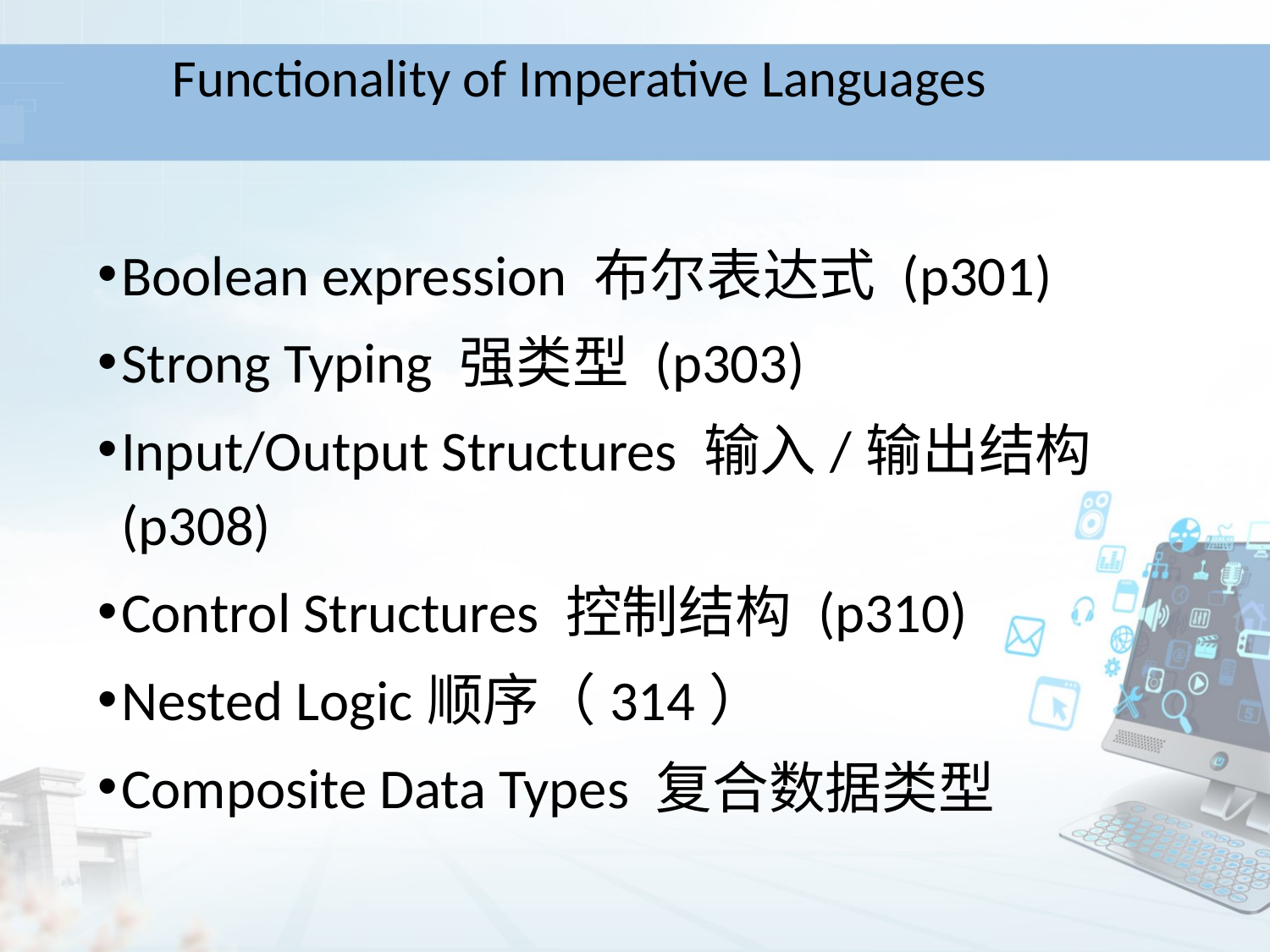

# Functionality of Imperative Languages
Boolean expression 布尔表达式 (p301)
Strong Typing 强类型 (p303)
Input/Output Structures 输入/输出结构 (p308)
Control Structures 控制结构 (p310)
Nested Logic顺序（314）
Composite Data Types 复合数据类型